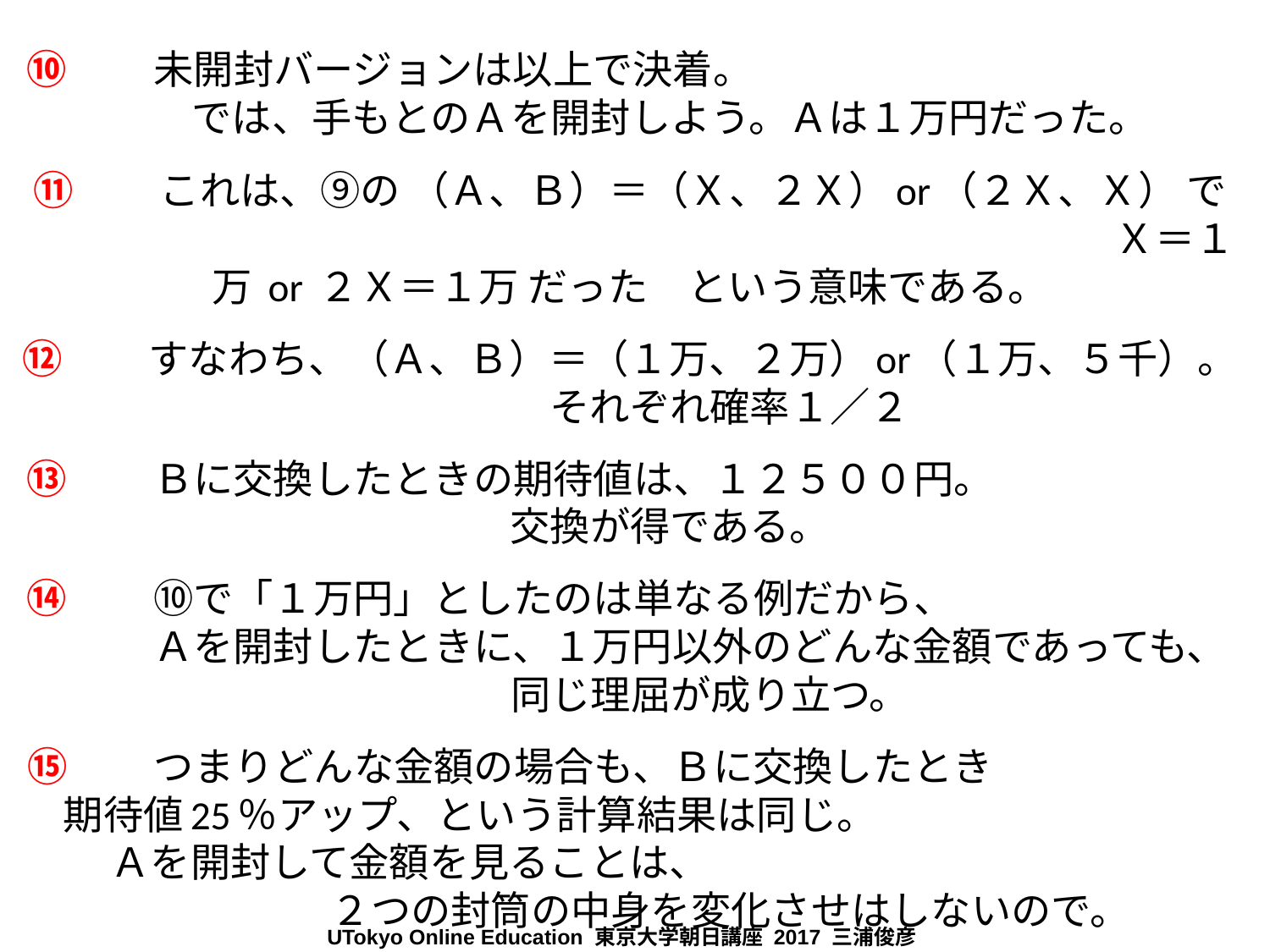

⑩　　未開封バージョンは以上で決着。　　　　　　　　　　　　　　では、手もとのＡを開封しよう。Ａは１万円だった。

⑪　　これは、⑨の （Ａ、Ｂ）＝（Ｘ、２Ｘ）or（２Ｘ、Ｘ） で　　　　　　　　　　　　　 　　　　　　　　　　　　　　Ｘ＝１万 or ２Ｘ＝１万 だった　という意味である。

⑫　　すなわち、（Ａ、Ｂ）＝（１万、２万）or（１万、５千）。　　　　　それぞれ確率１／２

⑬　　Ｂに交換したときの期待値は、１２５００円。　　　　　　　　交換が得である。

⑭　　⑩で「１万円」としたのは単なる例だから、　　　　　　　　　　Ａを開封したときに、１万円以外のどんな金額であっても、　　　　同じ理屈が成り立つ。

⑮　　つまりどんな金額の場合も、Ｂに交換したとき　　　　　　　期待値25％アップ、という計算結果は同じ。　　　　　　　　　　　Ａを開封して金額を見ることは、　　　　　　　　　　　　　　　　　　２つの封筒の中身を変化させはしないので。
UTokyo Online Education 東京大学朝日講座 2017 三浦俊彦　CC BY-NC-ND